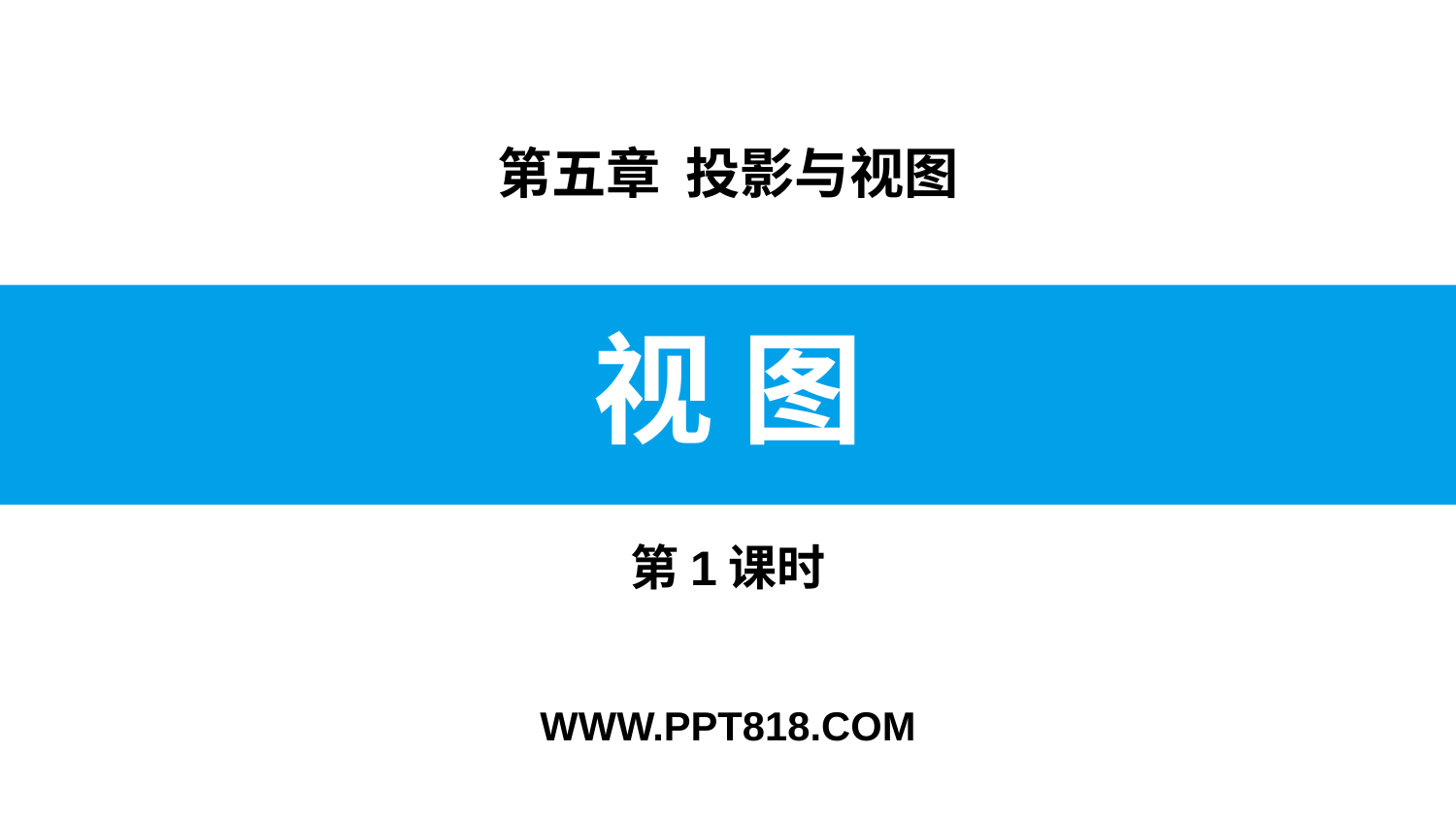

第五章  投影与视图
# 视 图
第1课时
WWW.PPT818.COM